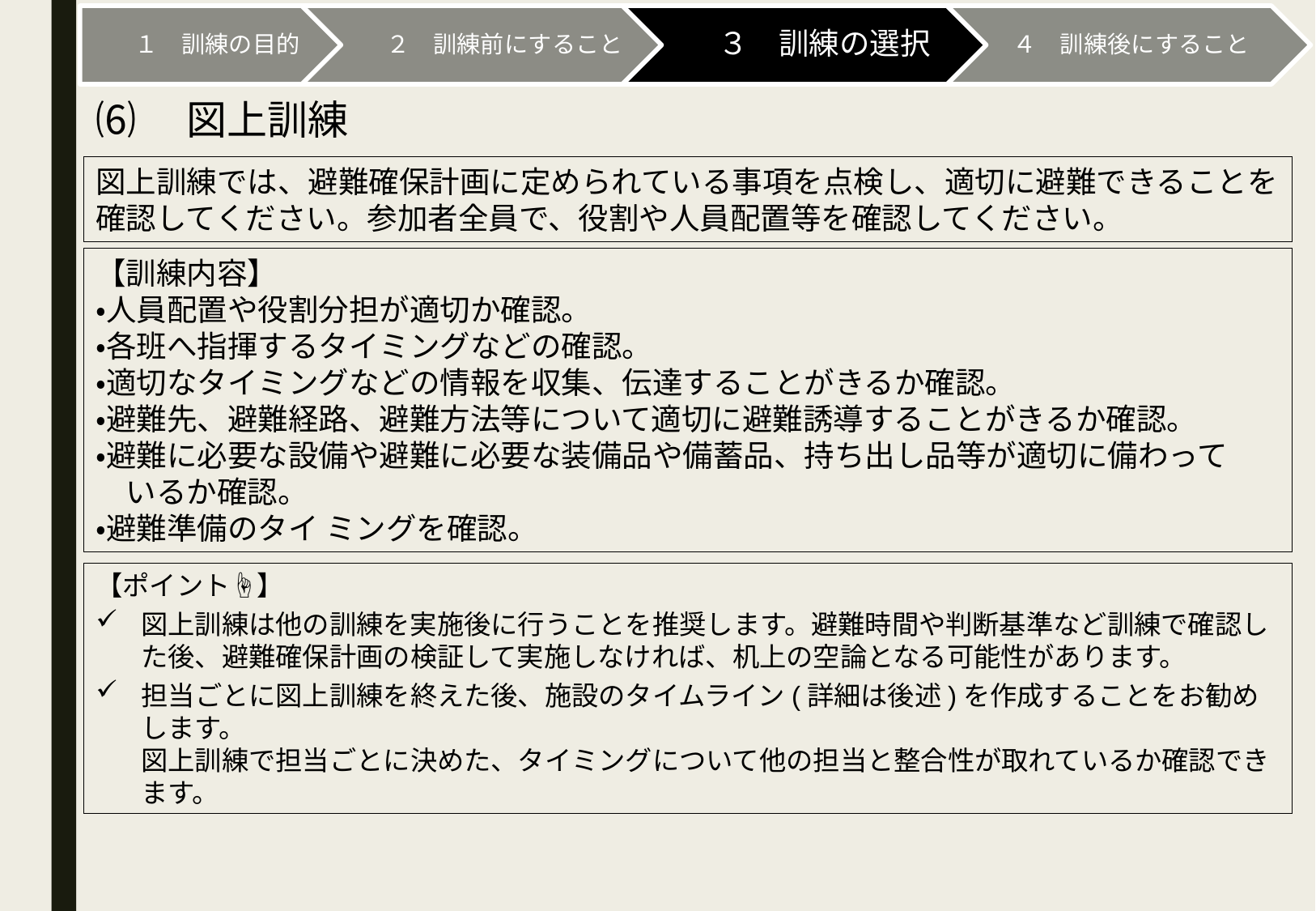

１　訓練の目的
２　訓練前にすること
３　訓練の選択
４　訓練後にすること
⑹　図上訓練
図上訓練では、避難確保計画に定められている事項を点検し、適切に避難できることを 確認してください。参加者全員で、役割や人員配置等を確認してください。
【訓練内容】
・人員配置や役割分担が適切か確認。
・各班へ指揮するタイミングなどの確認。
・適切なタイミングなどの情報を収集、伝達することがきるか確認。
・避難先、避難経路、避難方法等について適切に避難誘導することがきるか確認。
・避難に必要な設備や避難に必要な装備品や備蓄品、持ち出し品等が適切に備わって
　いるか確認。
・避難準備のタイ ミングを確認。
【ポイント☝】
図上訓練は他の訓練を実施後に行うことを推奨します。避難時間や判断基準など訓練で確認した後、避難確保計画の検証して実施しなければ、机上の空論となる可能性があります。
担当ごとに図上訓練を終えた後、施設のタイムライン(詳細は後述)を作成することをお勧めします。
図上訓練で担当ごとに決めた、タイミングについて他の担当と整合性が取れているか確認できます。